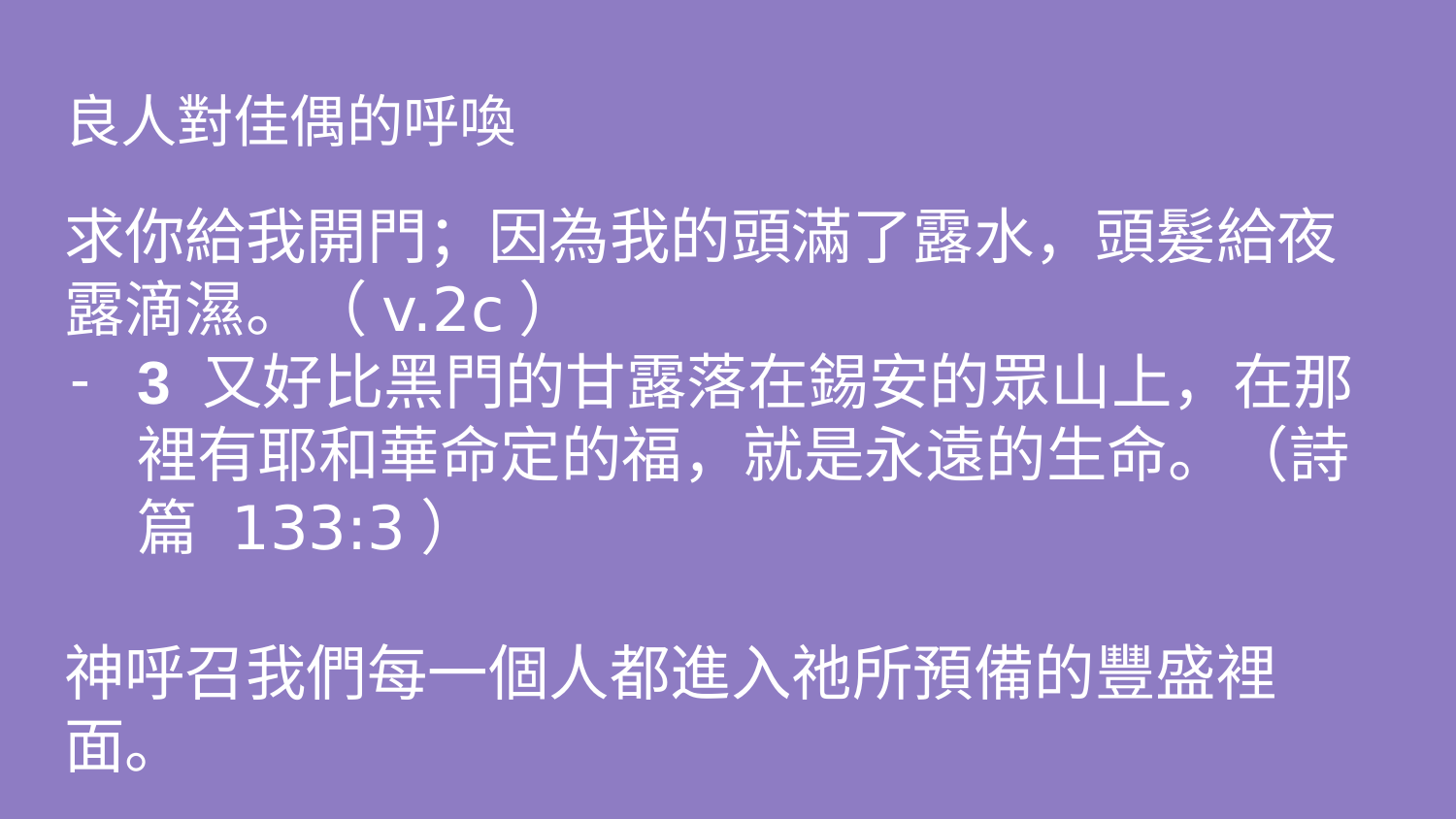

# 良人對佳偶的呼喚
求你給我開門；因為我的頭滿了露水，頭髮給夜露滴濕。（v.2c）
3 又好比黑門的甘露落在錫安的眾山上，在那裡有耶和華命定的福，就是永遠的生命。（詩篇 133:3）

神呼召我們每一個人都進入祂所預備的豐盛裡面。